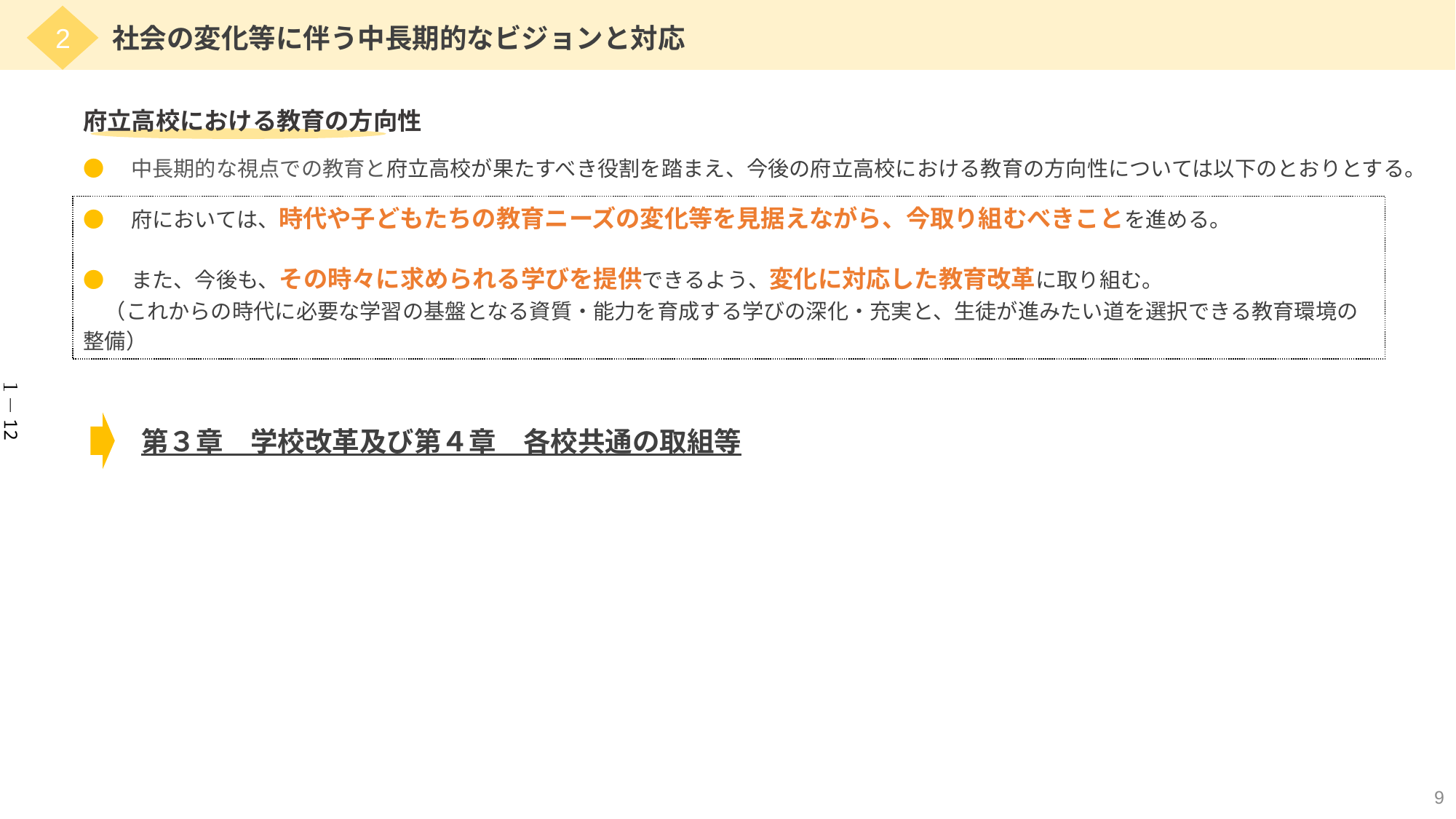

2
社会の変化等に伴う中長期的なビジョンと対応
府立高校における教育の方向性

●　中長期的な視点での教育と府立高校が果たすべき役割を踏まえ、今後の府立高校における教育の方向性については以下のとおりとする。
●　府においては、時代や子どもたちの教育ニーズの変化等を見据えながら、今取り組むべきことを進める。

●　また、今後も、その時々に求められる学びを提供できるよう、変化に対応した教育改革に取り組む。
　（これからの時代に必要な学習の基盤となる資質・能力を育成する学びの深化・充実と、生徒が進みたい道を選択できる教育環境の整備）
１－12

第３章　学校改革及び第４章　各校共通の取組等
9